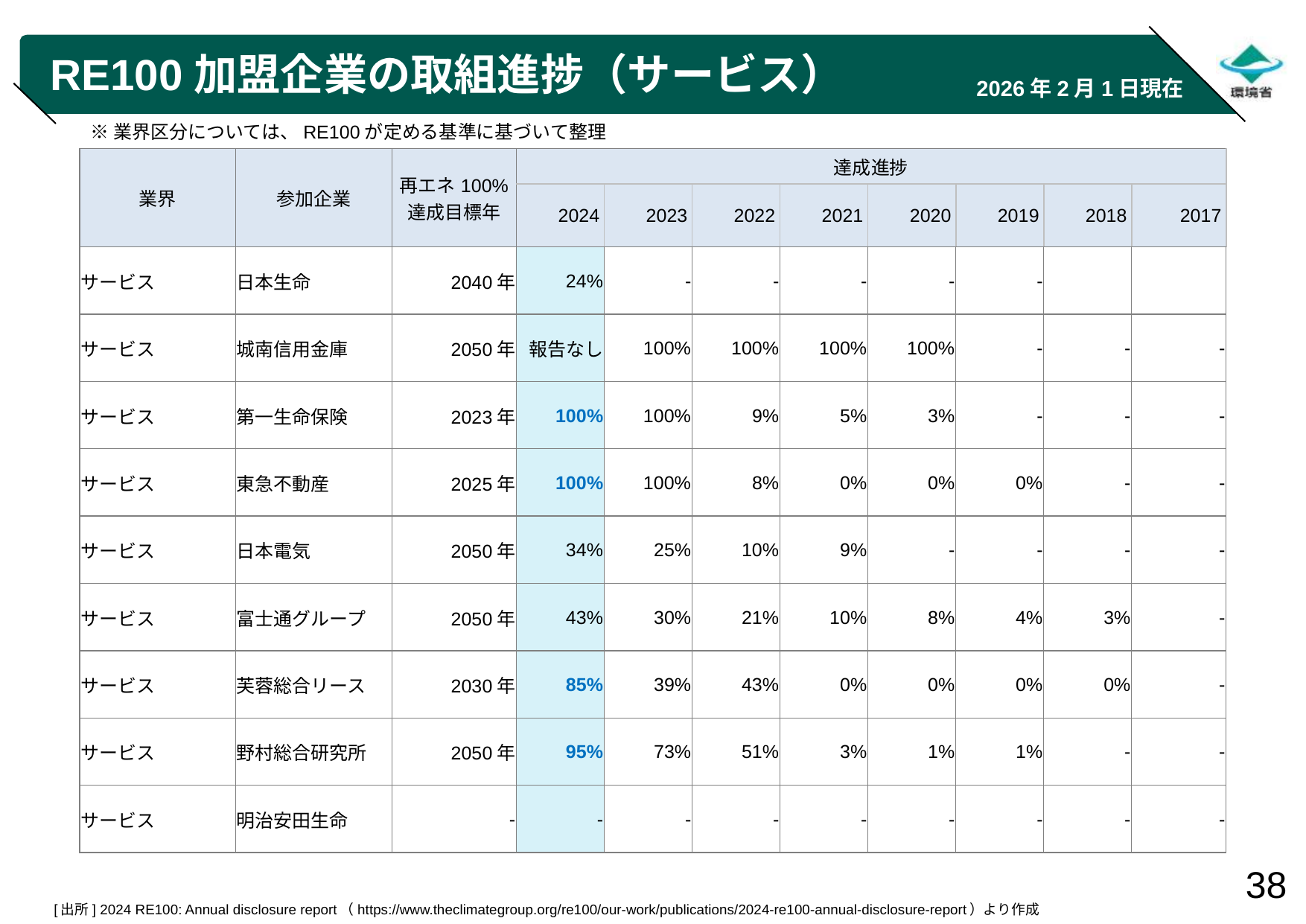

# RE100加盟企業の取組進捗（サービス）
2026年2月1日現在
※業界区分については、RE100が定める基準に基づいて整理
| 業界 | 参加企業 | 再エネ100% 達成目標年 | 達成進捗 |  |  |  |  |  |  |  |
| --- | --- | --- | --- | --- | --- | --- | --- | --- | --- | --- |
|  |  |  | 2024 | 2023 | 2022 | 2021 | 2020 | 2019 | 2018 | 2017 |
| サービス | 日本生命 | 2040年 | 24% | - | - | - | - | - |  |  |
| サービス | 城南信用金庫 | 2050年 | 報告なし | 100% | 100% | 100% | 100% | ‐ | ‐ | ‐ |
| サービス | 第一生命保険 | 2023年 | 100% | 100% | 9% | 5% | 3% | - | - | - |
| サービス | 東急不動産 | 2025年 | 100% | 100% | 8% | 0% | 0% | 0% | - | - |
| サービス | 日本電気 | 2050年 | 34% | 25% | 10% | 9% | - | - | - | - |
| サービス | 富士通グループ | 2050年 | 43% | 30% | 21% | 10% | 8% | 4% | 3% | ‐ |
| サービス | 芙蓉総合リース | 2030年 | 85% | 39% | 43% | 0% | 0% | 0% | 0% | ‐ |
| サービス | 野村総合研究所 | 2050年 | 95% | 73% | 51% | 3% | 1% | 1% | ‐ | ‐ |
| サービス | 明治安田生命 | - | - | - | - | - | - | - | - | - |
|  |
| --- |
[出所] 2024 RE100: Annual disclosure report（https://www.theclimategroup.org/re100/our-work/publications/2024-re100-annual-disclosure-report）より作成